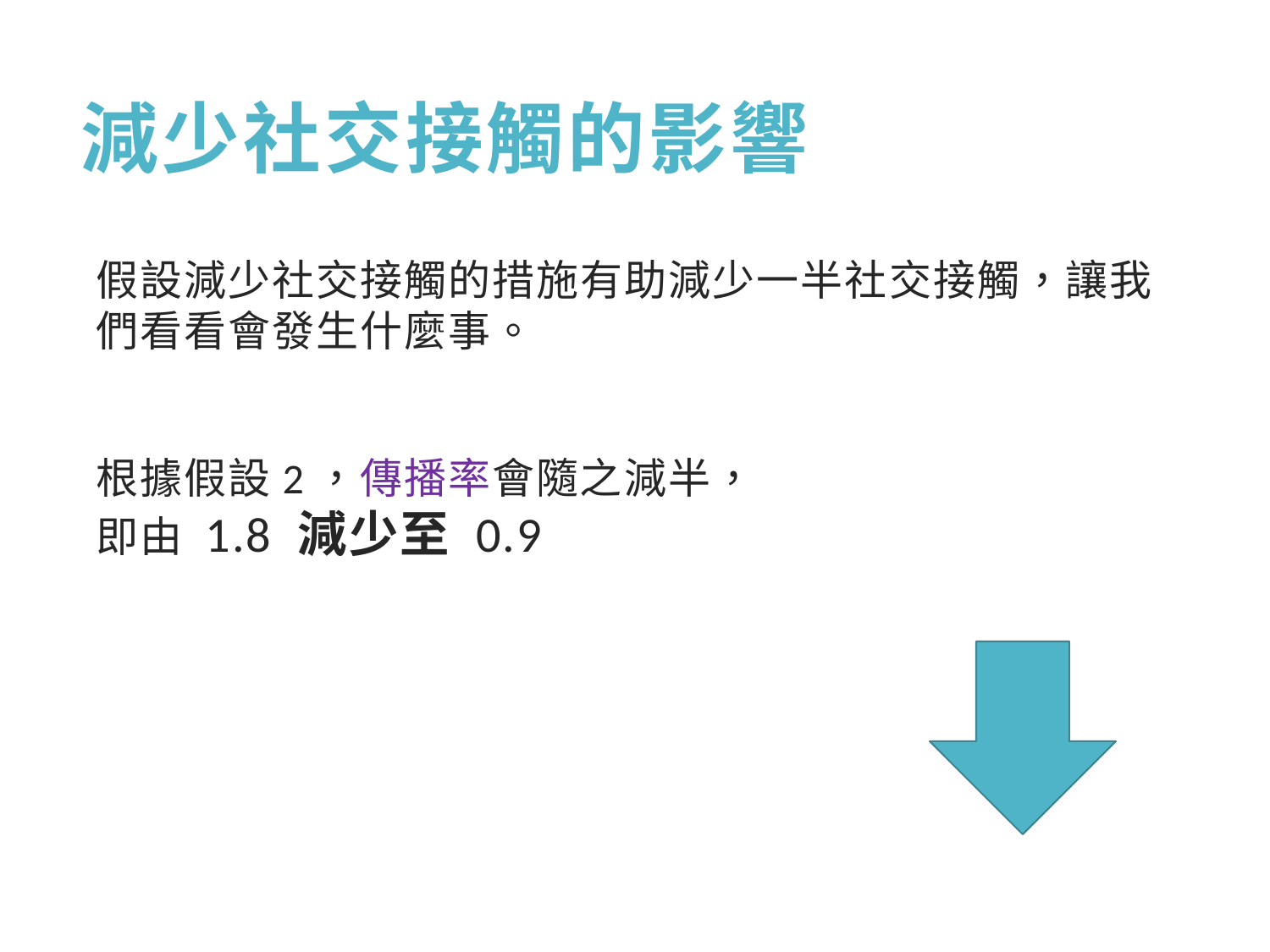

# 減少社交接觸的影響
假設減少社交接觸的措施有助減少一半社交接觸，讓我們看看會發生什麼事。

根據假設2，傳播率會隨之減半，
即由 1.8 減少至 0.9